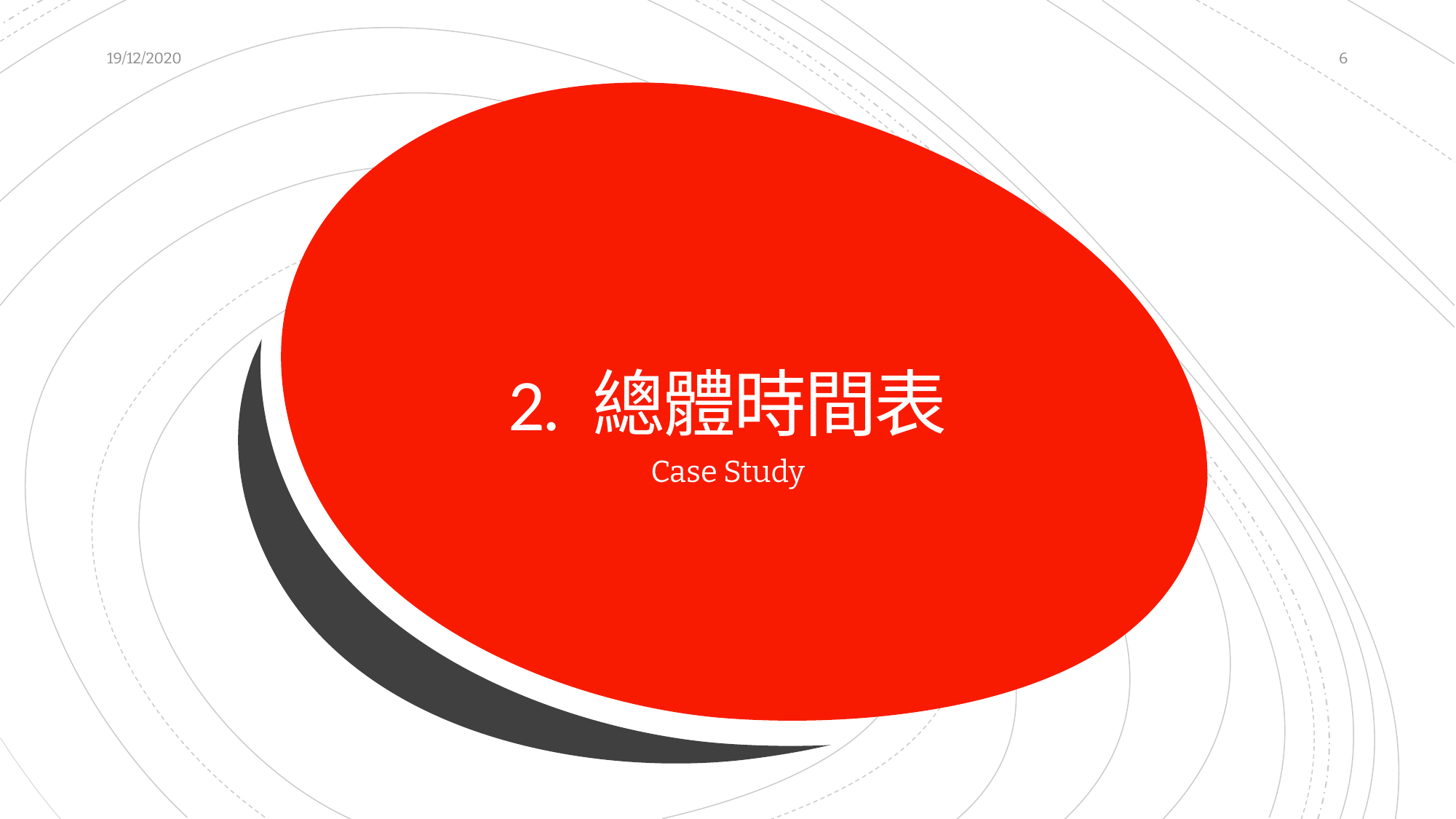

19/12/2020
6

# 2. 總體時間表

Case Study